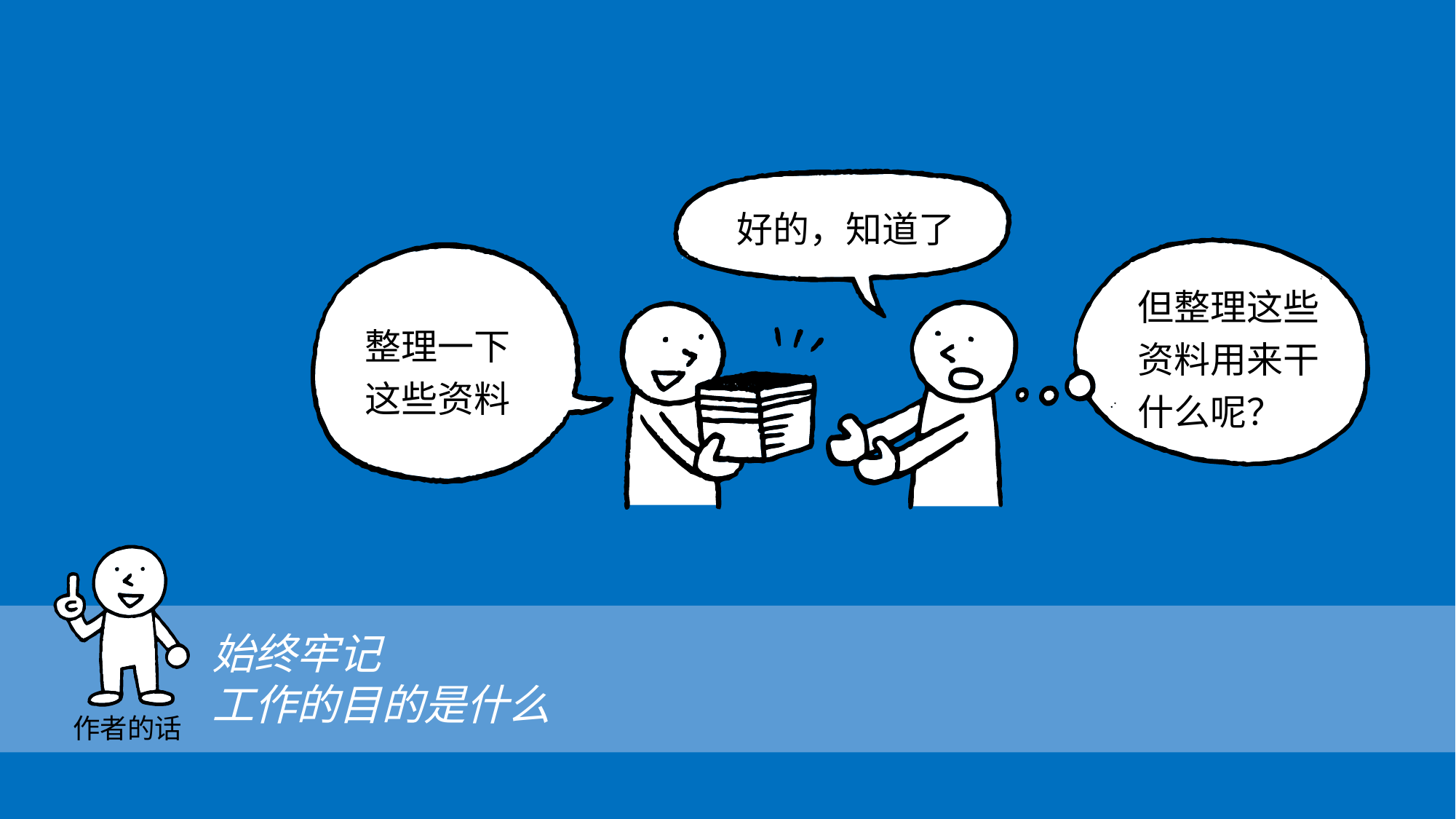

好的，知道了

但整理这些资料用来干什么呢？

整理一下
这些资料

始终牢记
工作的目的是什么
作者的话